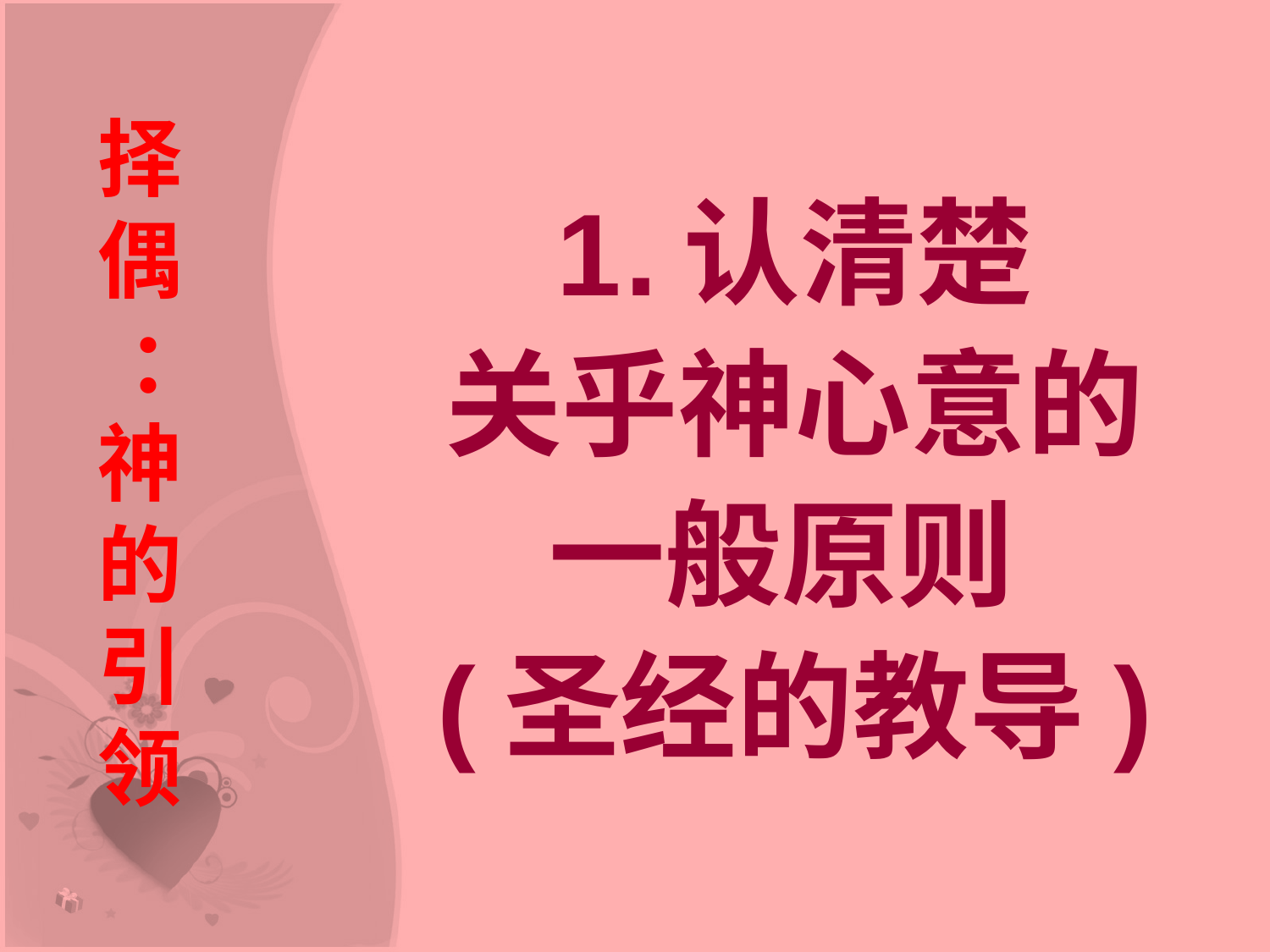

择
偶
  ：
神
的
引
领
认清楚
关乎神心意的
一般原则
(圣经的教导)